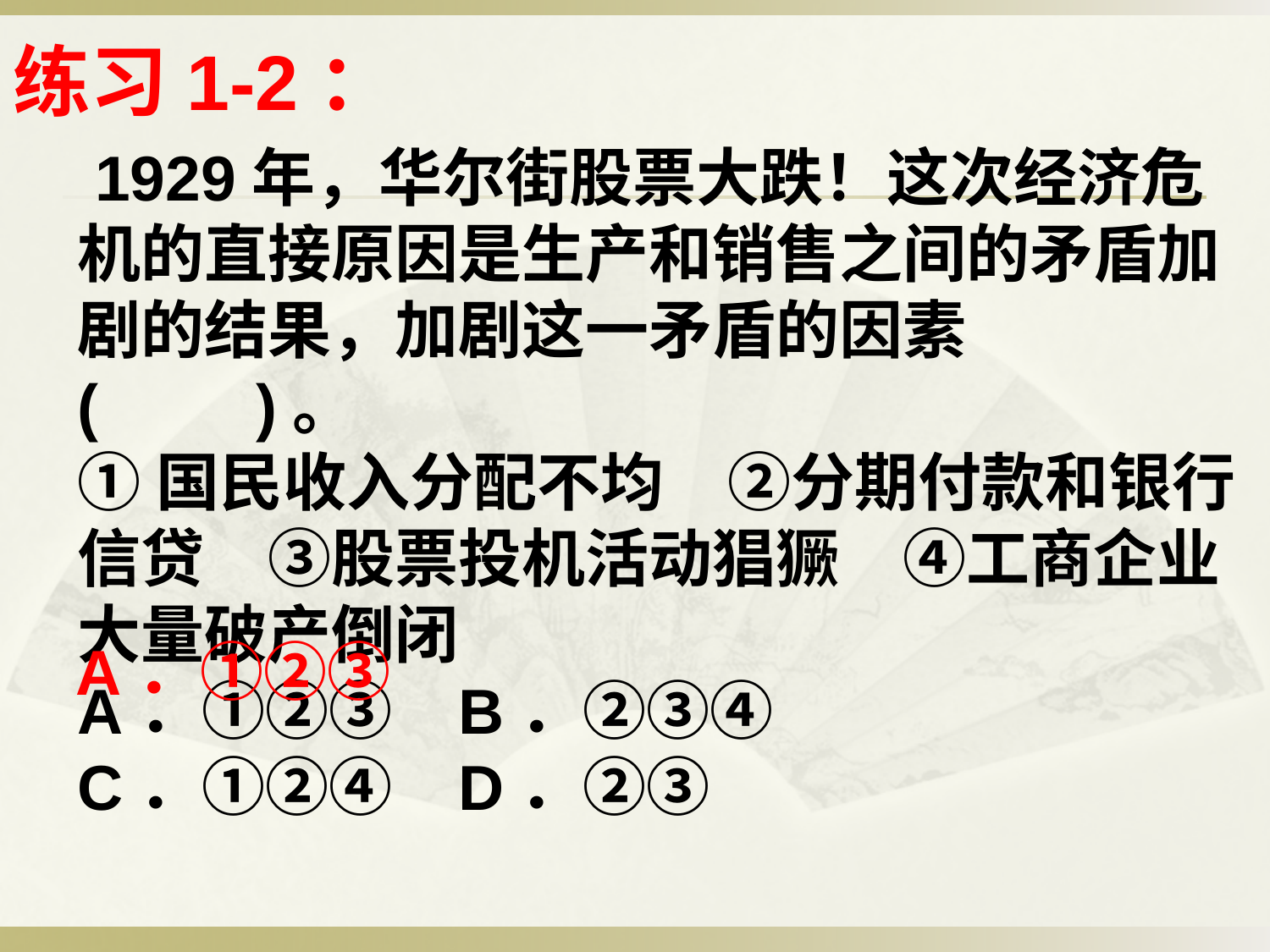

# 练习1-2：
 1929年，华尔街股票大跌！这次经济危机的直接原因是生产和销售之间的矛盾加剧的结果，加剧这一矛盾的因素(　　)。
①国民收入分配不均　②分期付款和银行信贷　③股票投机活动猖獗　④工商企业大量破产倒闭
A．①②③ 	B．②③④
C．①②④ 	D．②③

A．①②③